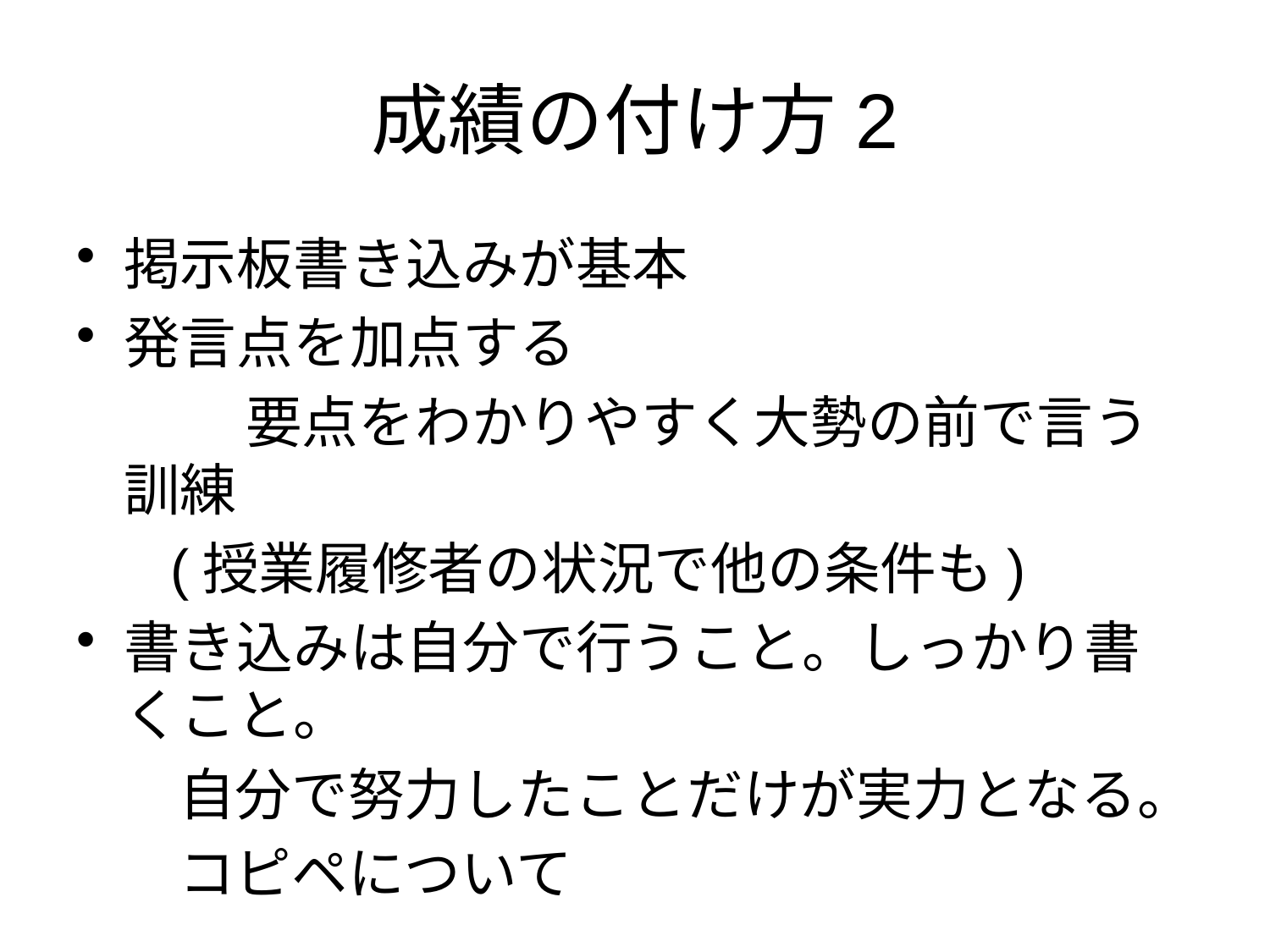

# 成績の付け方2
掲示板書き込みが基本
発言点を加点する
　　　要点をわかりやすく大勢の前で言う訓練
      (授業履修者の状況で他の条件も)
書き込みは自分で行うこと。しっかり書くこと。
       自分で努力したことだけが実力となる。
       コピペについて